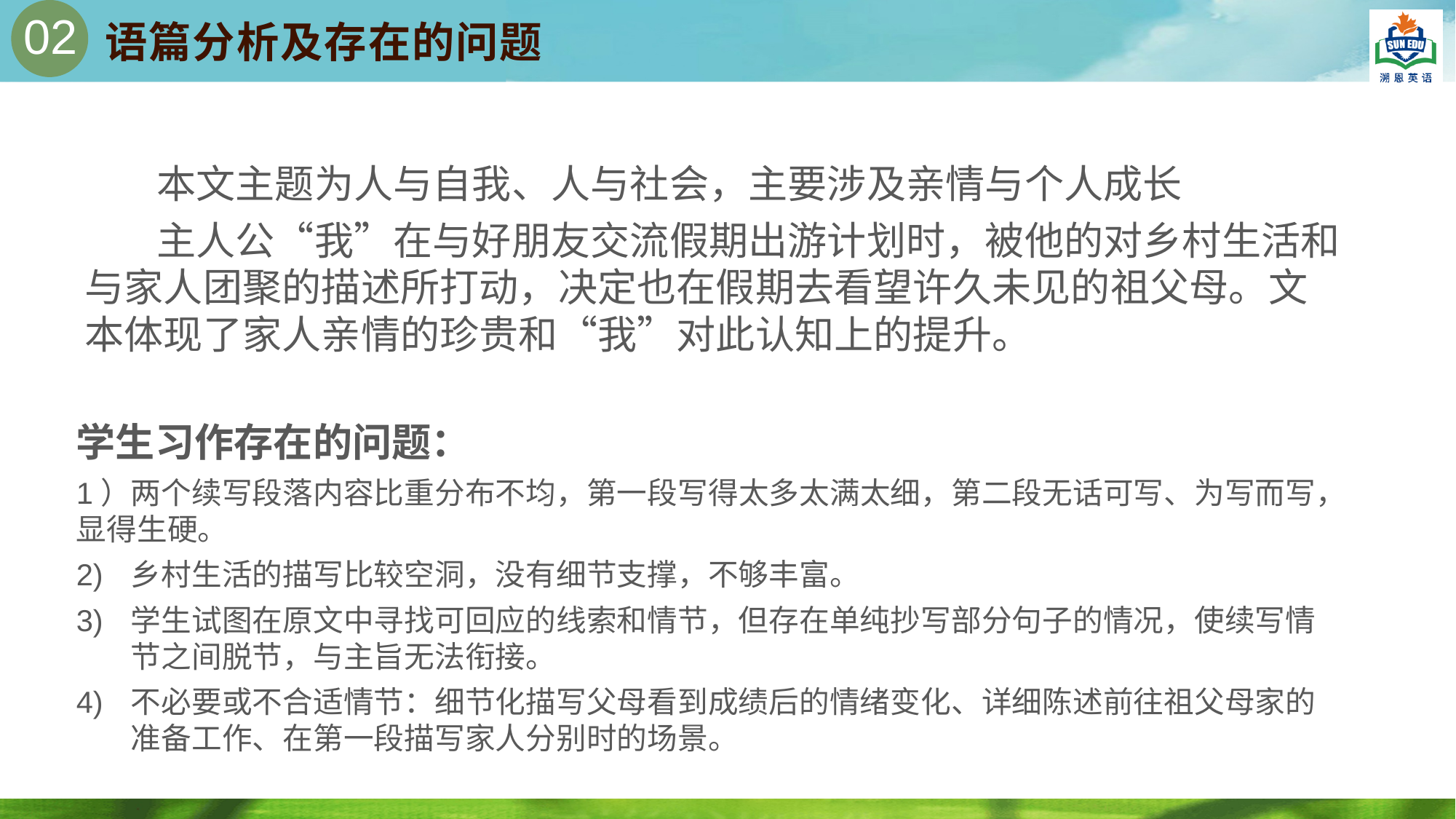

02

语篇分析及存在的问题
       本文主题为人与自我、人与社会，主要涉及亲情与个人成长
       主人公“我”在与好朋友交流假期出游计划时，被他的对乡村生活和与家人团聚的描述所打动，决定也在假期去看望许久未见的祖父母。文本体现了家人亲情的珍贵和“我”对此认知上的提升。
学生习作存在的问题：
1）两个续写段落内容比重分布不均，第一段写得太多太满太细，第二段无话可写、为写而写，显得生硬。
乡村生活的描写比较空洞，没有细节支撑，不够丰富。
学生试图在原文中寻找可回应的线索和情节，但存在单纯抄写部分句子的情况，使续写情节之间脱节，与主旨无法衔接。
不必要或不合适情节：细节化描写父母看到成绩后的情绪变化、详细陈述前往祖父母家的准备工作、在第一段描写家人分别时的场景。